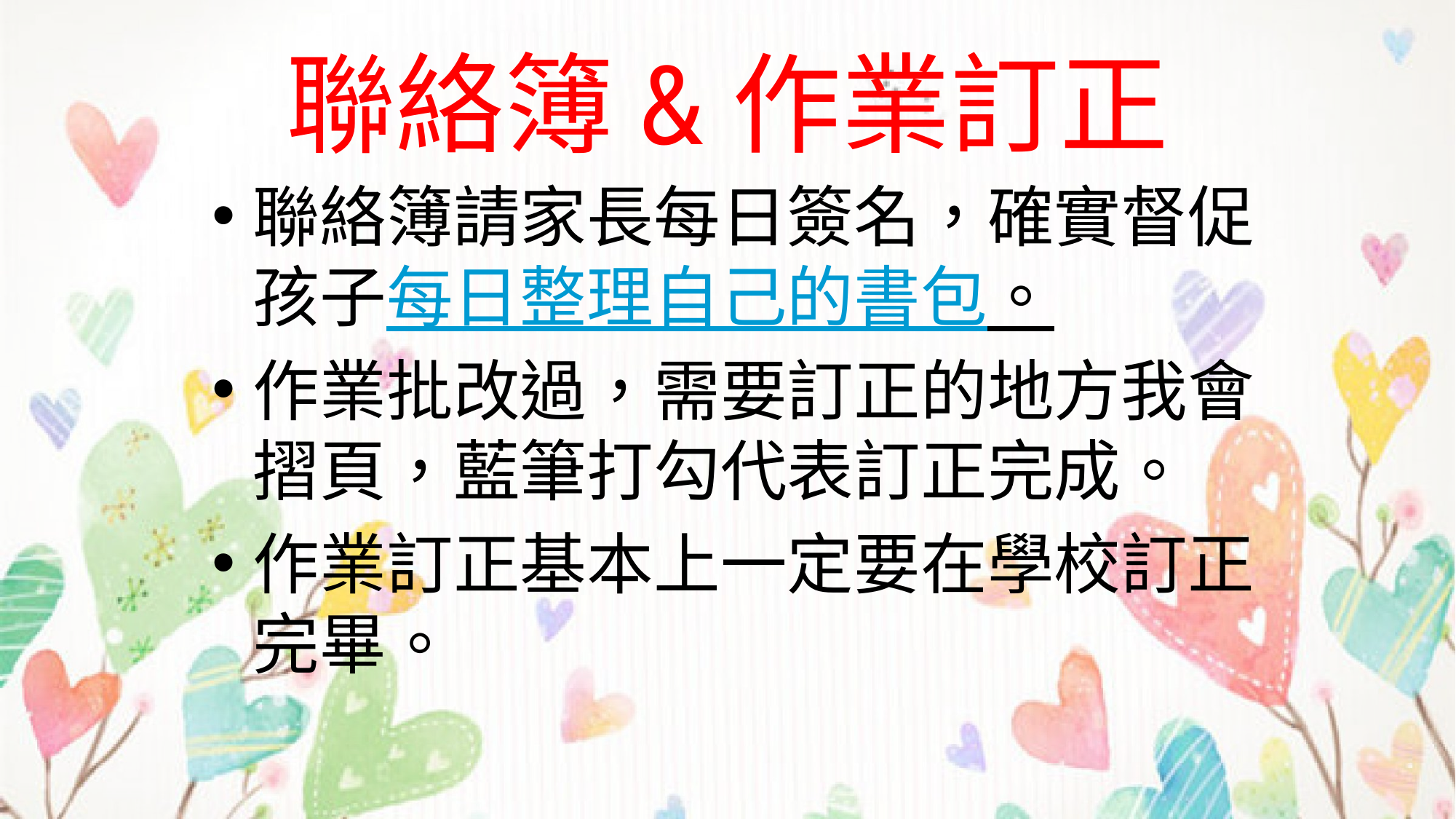

# 聯絡簿&作業訂正
聯絡簿請家長每日簽名，確實督促孩子每日整理自己的書包。
作業批改過，需要訂正的地方我會摺頁，藍筆打勾代表訂正完成。
作業訂正基本上一定要在學校訂正完畢。